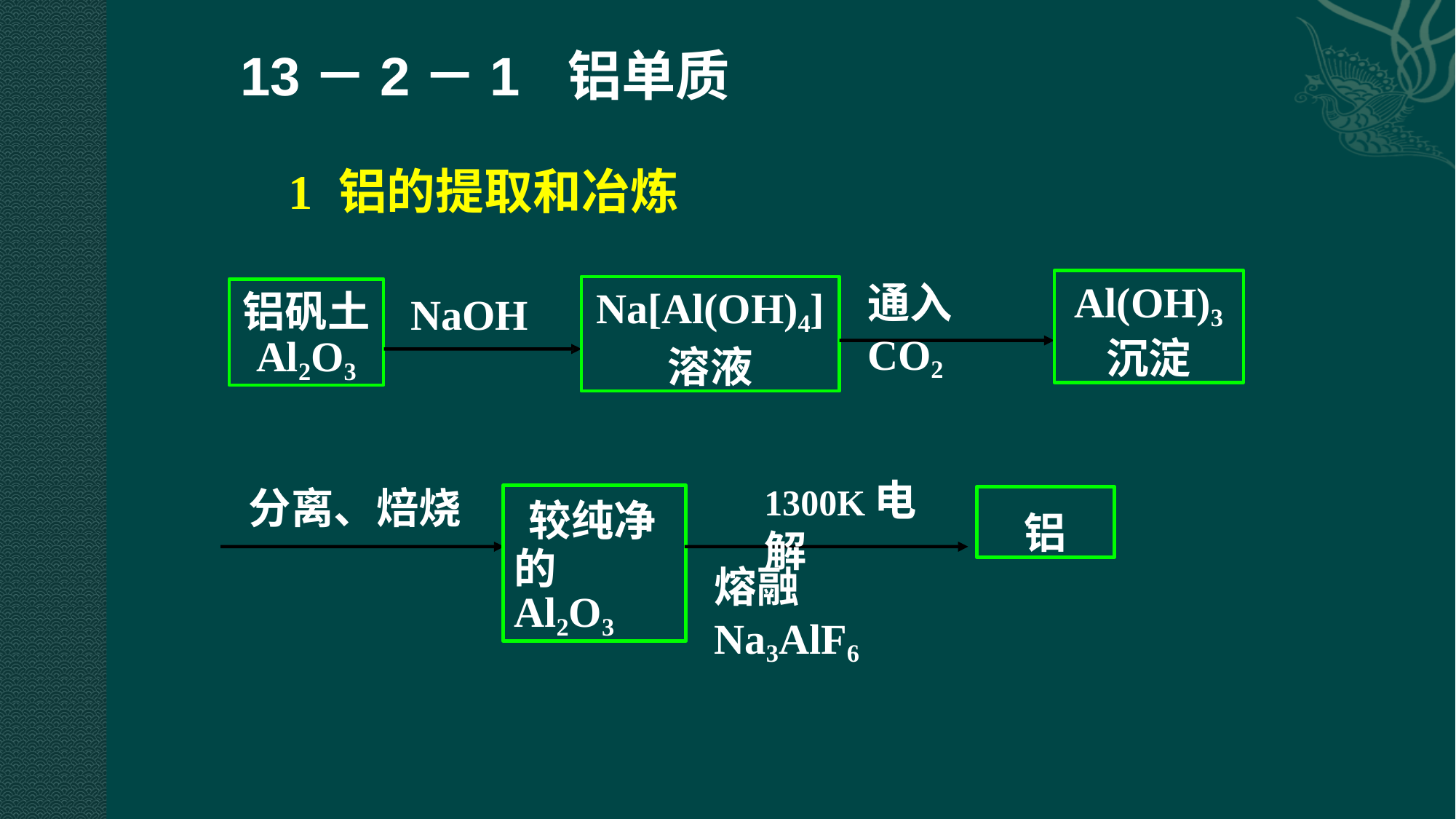

# 13－2－1	铝单质
1	铝的提取和冶炼
Al(OH)3
沉淀
通入CO2
Na[Al(OH)4]
溶液
铝矾土
Al2O3
NaOH

1300K电解
分离、焙烧
较纯净的Al2O3
铝

熔融Na3AlF6